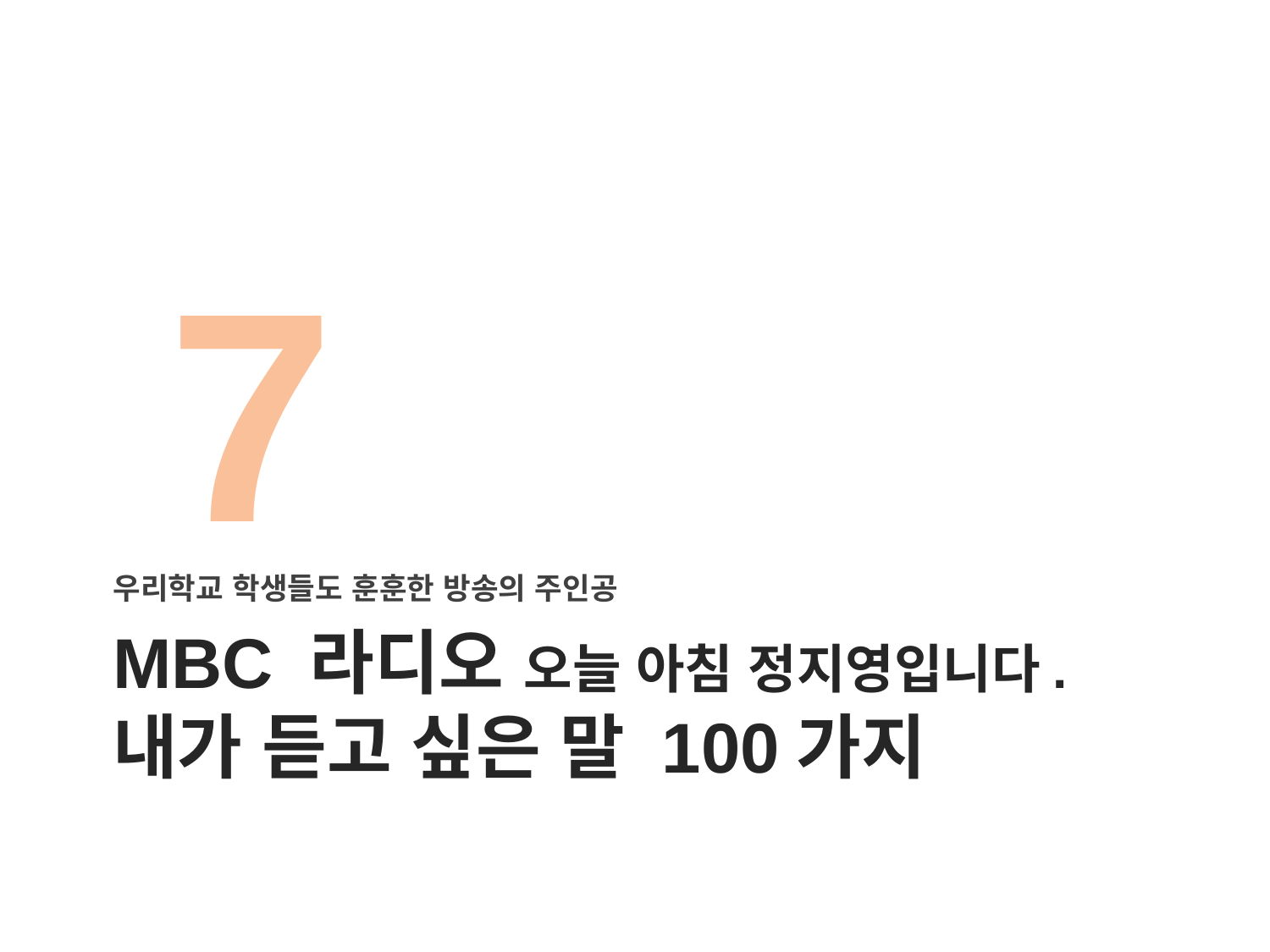

7
우리학교 학생들도 훈훈한 방송의 주인공
# MBC 라디오 오늘 아침 정지영입니다. 내가 듣고 싶은 말 100가지